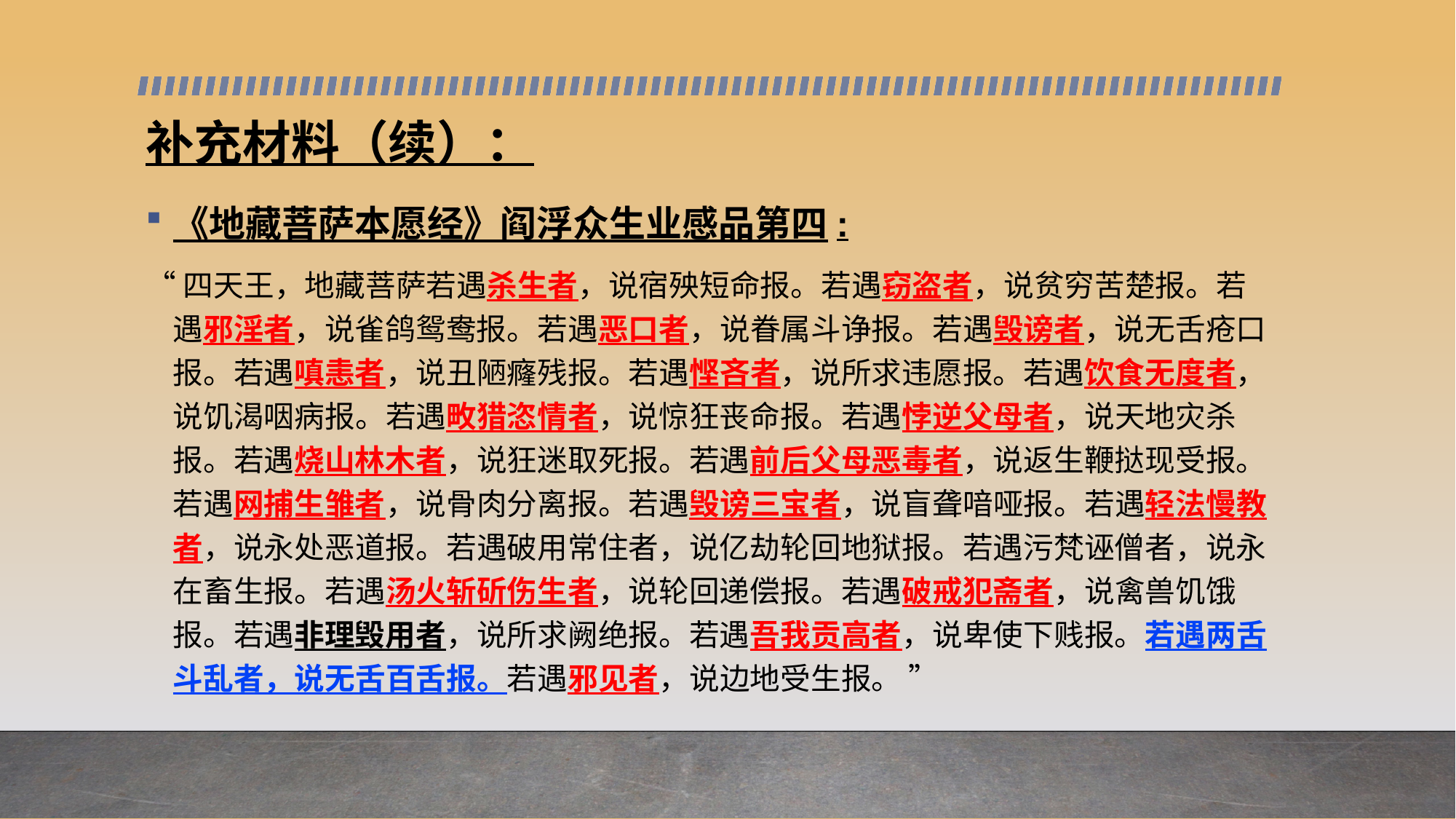

补充材料（续）：
《地藏菩萨本愿经》阎浮众生业感品第四:
“四天王，地藏菩萨若遇杀生者，说宿殃短命报。若遇窃盗者，说贫穷苦楚报。若遇邪淫者，说雀鸽鸳鸯报。若遇恶口者，说眷属斗诤报。若遇毁谤者，说无舌疮口报。若遇嗔恚者，说丑陋癃残报。若遇悭吝者，说所求违愿报。若遇饮食无度者，说饥渴咽病报。若遇畋猎恣情者，说惊狂丧命报。若遇悖逆父母者，说天地灾杀报。若遇烧山林木者，说狂迷取死报。若遇前后父母恶毒者，说返生鞭挞现受报。若遇网捕生雏者，说骨肉分离报。若遇毁谤三宝者，说盲聋喑哑报。若遇轻法慢教者，说永处恶道报。若遇破用常住者，说亿劫轮回地狱报。若遇污梵诬僧者，说永在畜生报。若遇汤火斩斫伤生者，说轮回递偿报。若遇破戒犯斋者，说禽兽饥饿报。若遇非理毁用者，说所求阙绝报。若遇吾我贡高者，说卑使下贱报。若遇两舌斗乱者，说无舌百舌报。若遇邪见者，说边地受生报。 ”